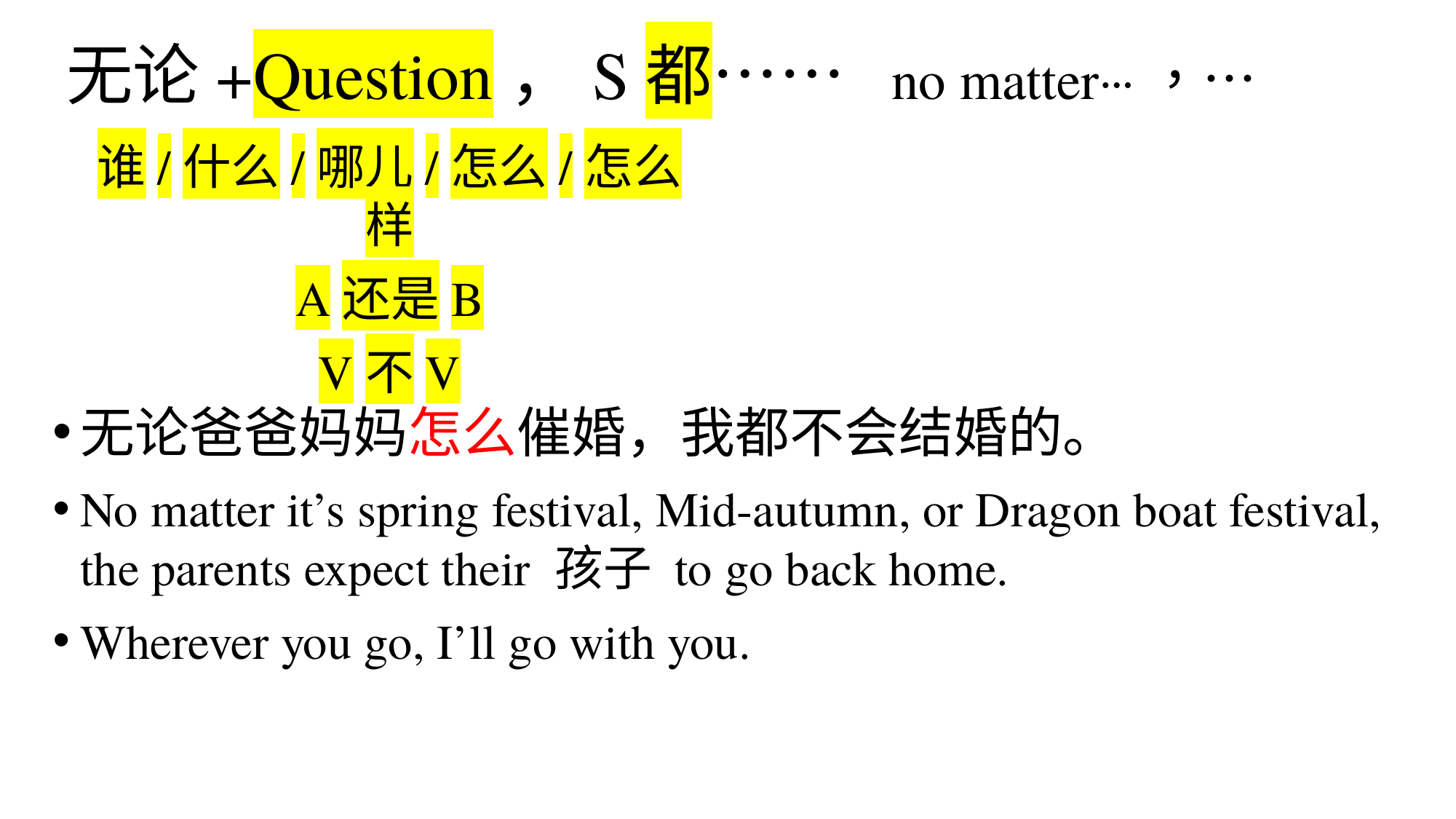

# 无论+Question，S都……  no matter⋯，⋯
谁/什么/哪儿/怎么/怎么样
A还是B
V不V
无论爸爸妈妈怎么催婚，我都不会结婚的。
No matter it’s spring festival, Mid-autumn, or Dragon boat festival, the parents expect their 孩子 to go back home.
Wherever you go, I’ll go with you.